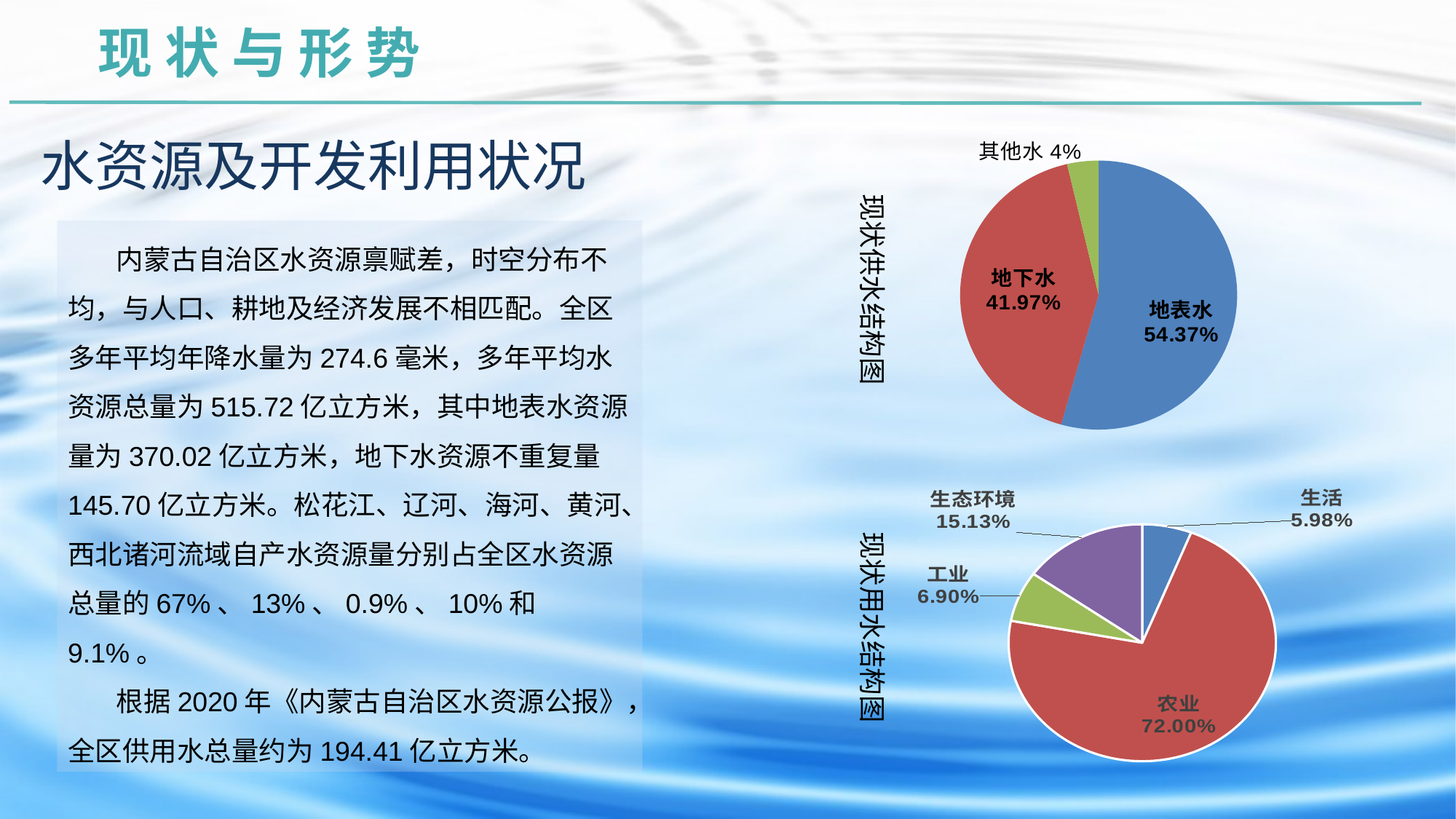

现 状 与 形 势

### Chart:

| Category |  |
|---|---|
| 地表水 | 105.71 |
| 地下水 | 81.59 |
| 其他水 | 7.12 |
水资源及开发利用状况
现状供水结构图
内蒙古自治区水资源禀赋差，时空分布不均，与人口、耕地及经济发展不相匹配。全区多年平均年降水量为274.6毫米，多年平均水资源总量为515.72亿立方米，其中地表水资源量为370.02亿立方米，地下水资源不重复量145.70亿立方米。松花江、辽河、海河、黄河、西北诸河流域自产水资源量分别占全区水资源总量的67%、13%、0.9%、10%和9.1%。
根据2020年《内蒙古自治区水资源公报》，全区供用水总量约为194.41亿立方米。

### Chart

| Category |  |
|---|---|
| 生活 | 11.62 |
| 农业 | 139.98 |
| 工业 | 13.41 |
| 生态环境 | 29.41 |
现状用水结构图